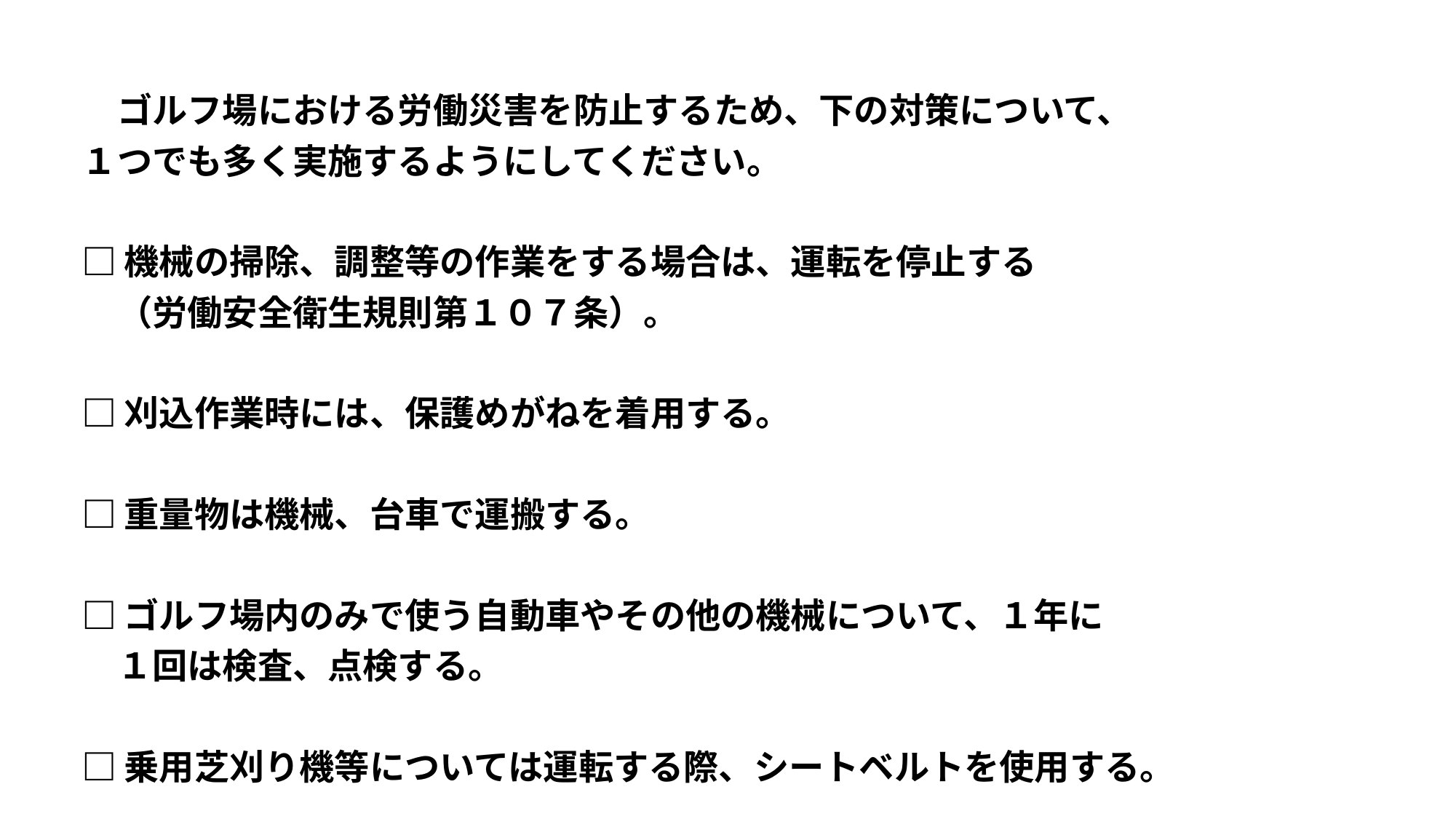

ゴルフ場における労働災害を防止するため、下の対策について、
１つでも多く実施するようにしてください。

□機械の掃除、調整等の作業をする場合は、運転を停止する
　（労働安全衛生規則第１０７条）。

□刈込作業時には、保護めがねを着用する。

□重量物は機械、台車で運搬する。

□ゴルフ場内のみで使う自動車やその他の機械について、１年に
　１回は検査、点検する。

□乗用芝刈り機等については運転する際、シートベルトを使用する。